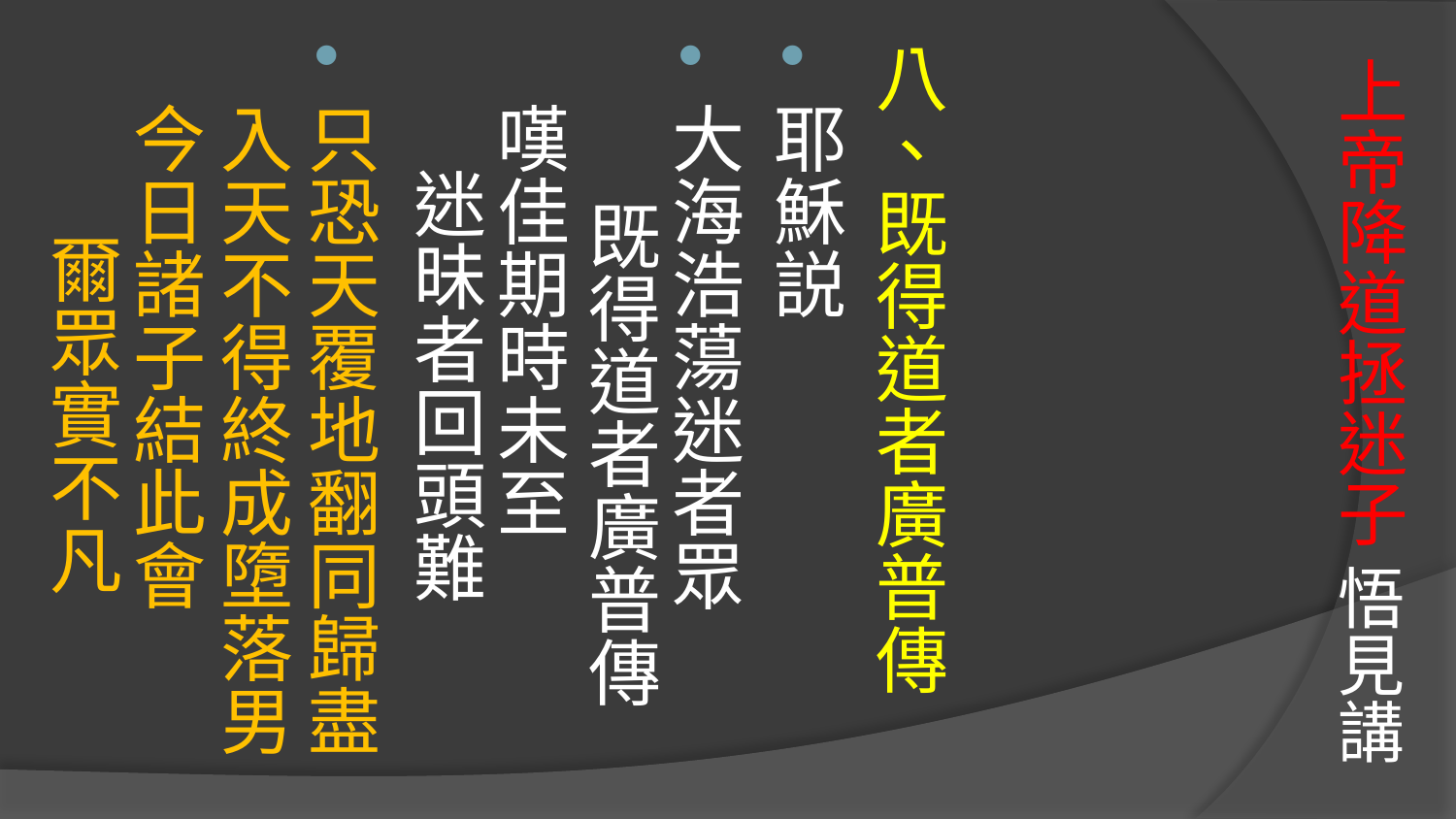

八、既得道者廣普傳
耶穌説
大海浩蕩迷者眾                 既得道者廣普傳
嘆佳期時未至                    迷昧者回頭難
只恐天覆地翻同歸盡 
入天不得終成墮落男
今日諸子結此會　               爾眾實不凡
# 上帝降道拯迷子 悟見講